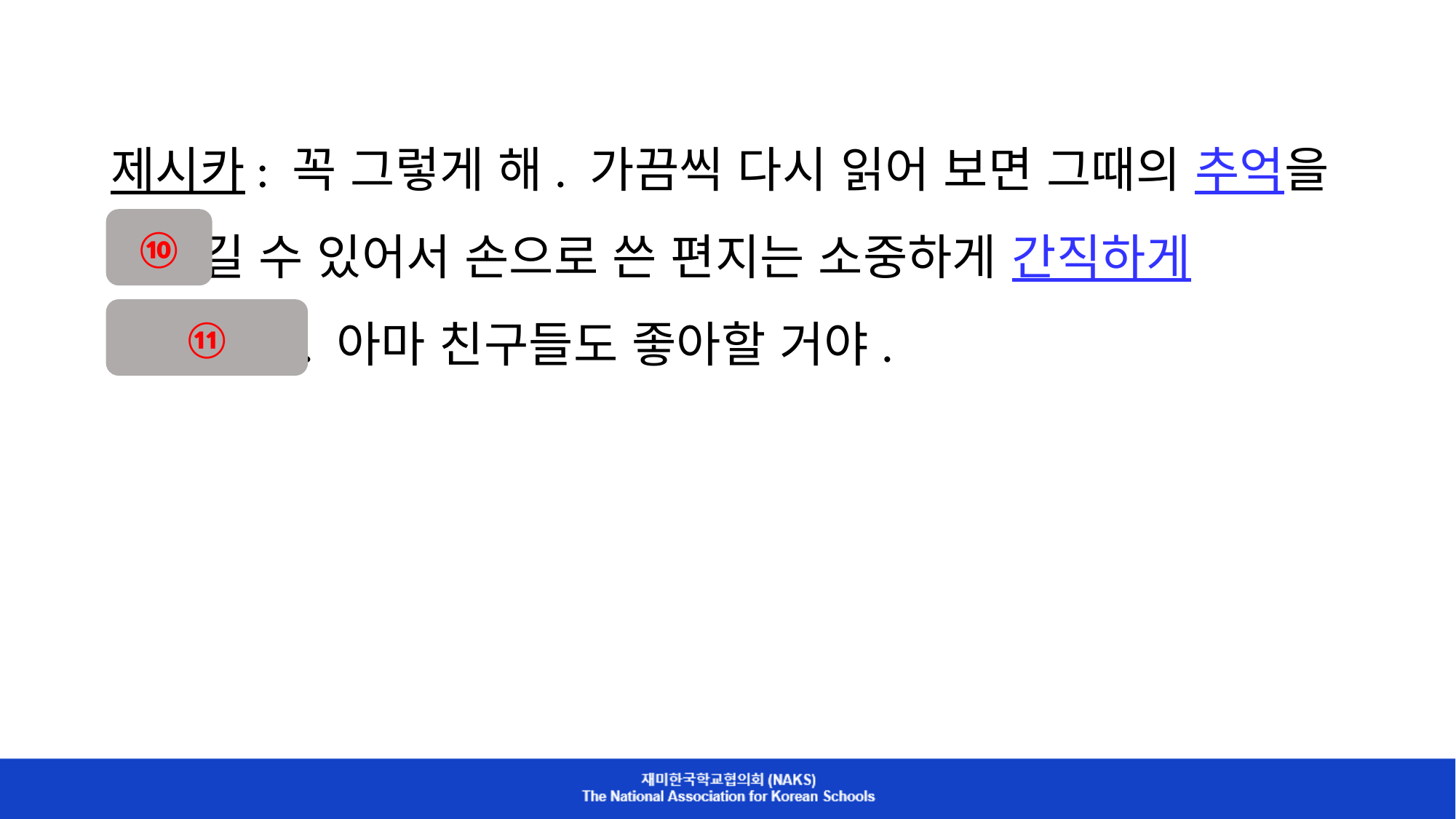

제시카: 꼭 그렇게 해. 가끔씩 다시 읽어 보면 그때의 추억을 되새길 수 있어서 손으로 쓴 편지는 소중하게 간직하게 되더라고. 아마 친구들도 좋아할 거야.
⑩
⑪